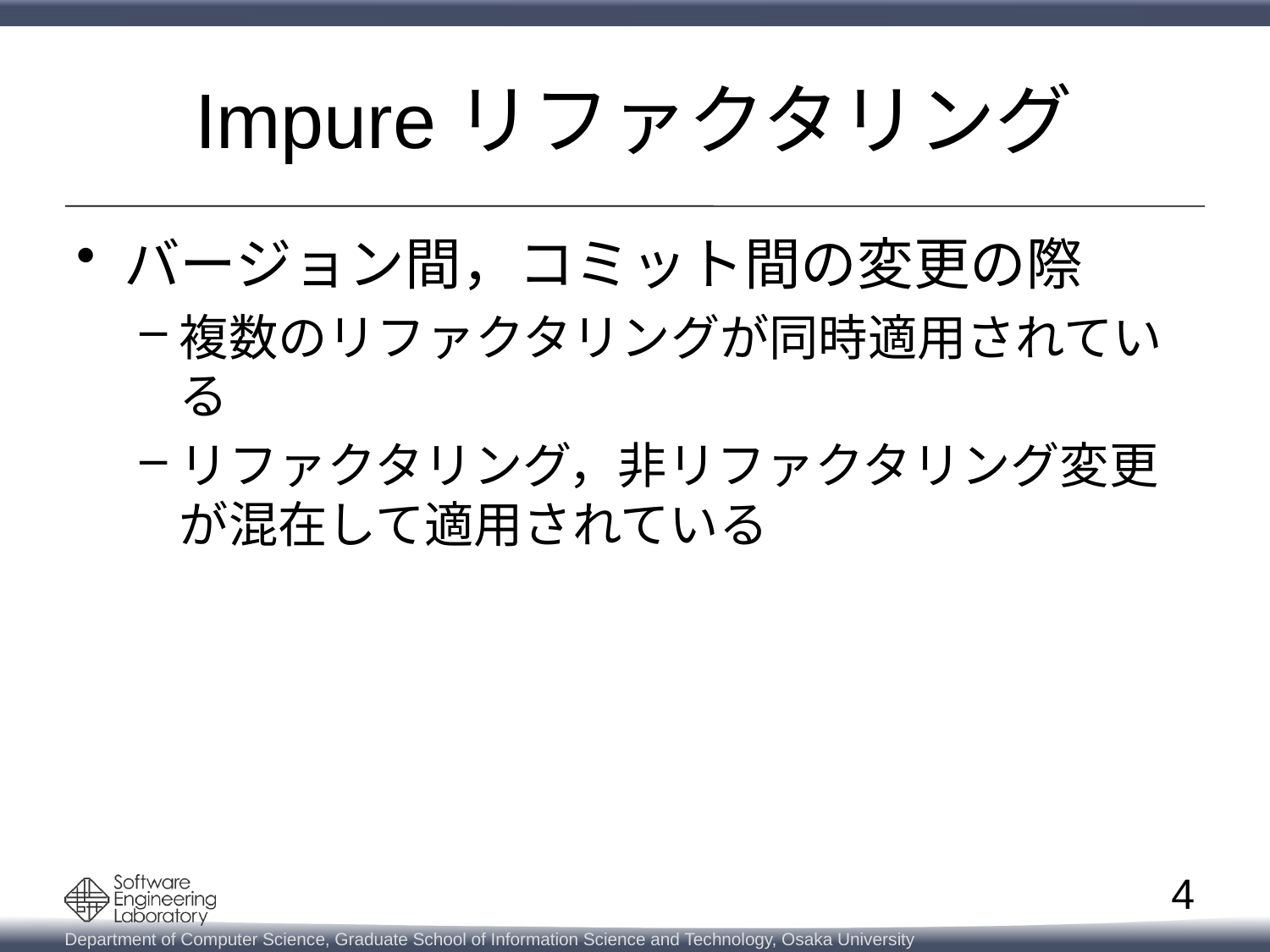

# Impureリファクタリング
バージョン間，コミット間の変更の際
複数のリファクタリングが同時適用されている
リファクタリング，非リファクタリング変更が混在して適用されている
4